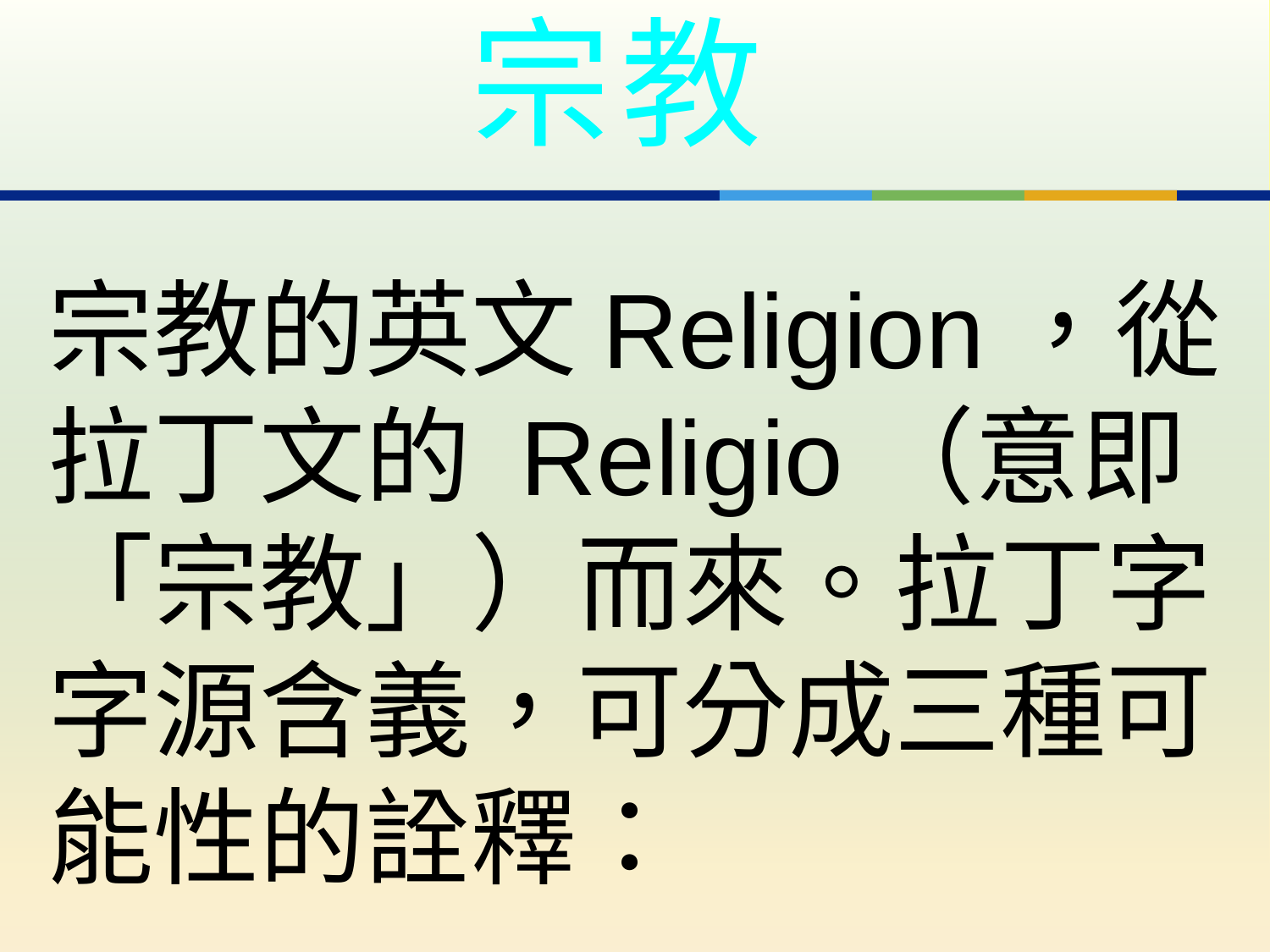

# 宗教
宗教的英文Religion，從拉丁文的 Religio（意即「宗教」）而來。拉丁字字源含義，可分成三種可能性的詮釋：